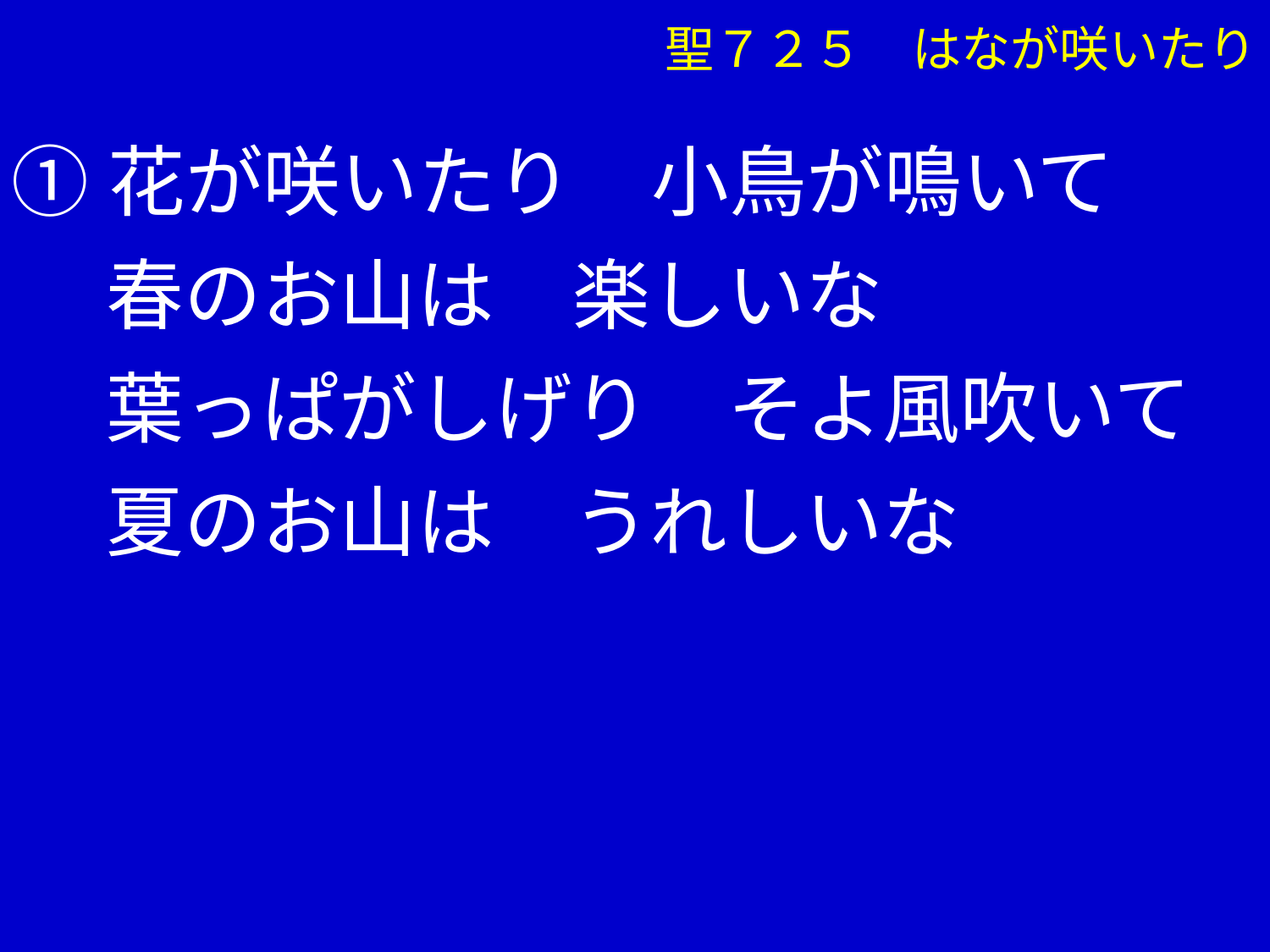

聖７２５　はなが咲いたり
①花が咲いたり　小鳥が鳴いて
　 春のお山は　楽しいな
　 葉っぱがしげり　そよ風吹いて
　 夏のお山は　うれしいな